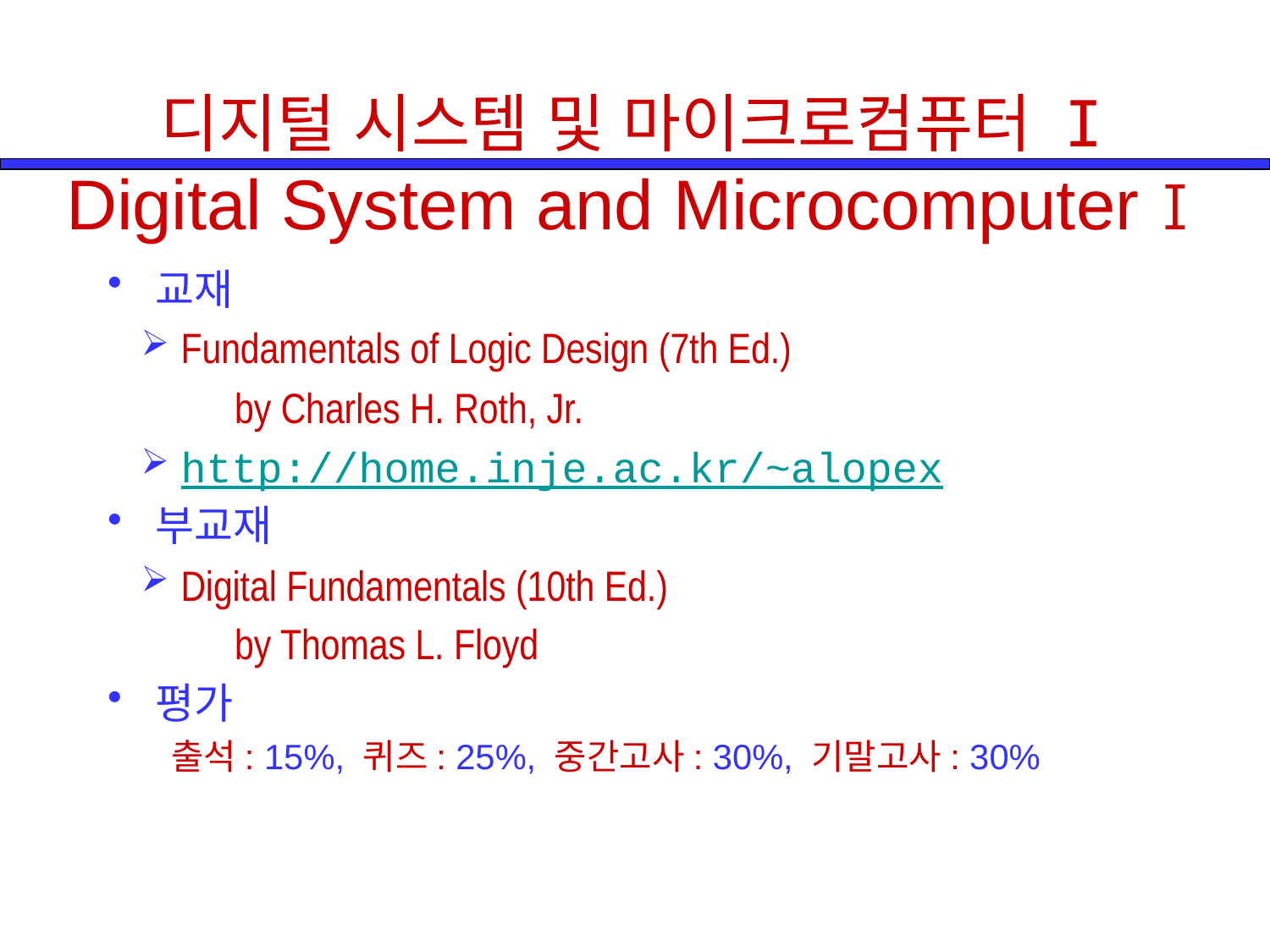

디지털 시스템 및 마이크로컴퓨터 I
Digital System and Microcomputer I
교재
 Fundamentals of Logic Design (7th Ed.)
by Charles H. Roth, Jr.
 http://home.inje.ac.kr/~alopex
부교재
 Digital Fundamentals (10th Ed.)
by Thomas L. Floyd
평가
출석: 15%, 퀴즈: 25%, 중간고사: 30%, 기말고사: 30%